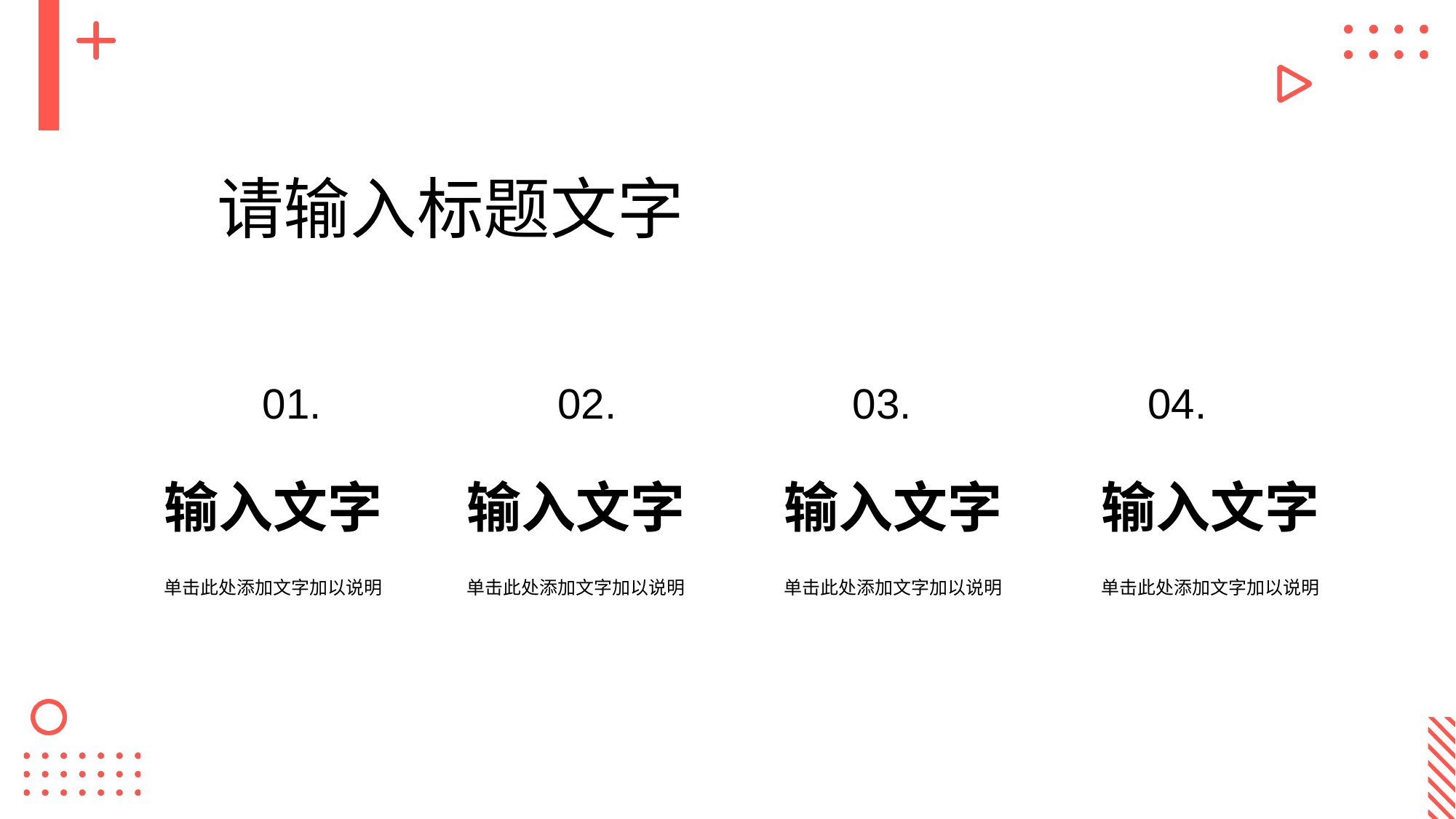

请输入标题文字
01.
02.
03.
04.
输入文字
输入文字
输入文字
输入文字
单击此处添加文字加以说明
单击此处添加文字加以说明
单击此处添加文字加以说明
单击此处添加文字加以说明